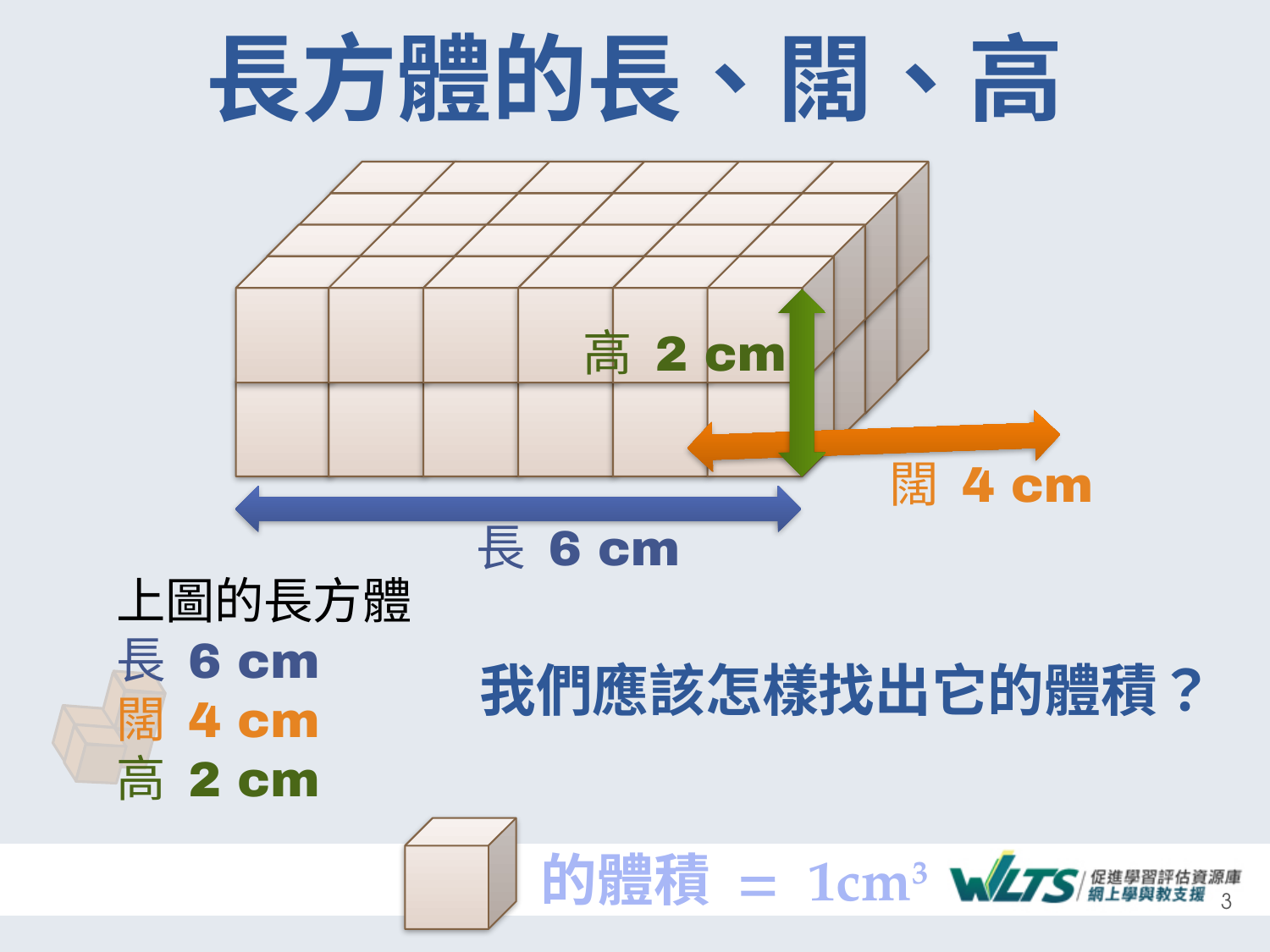

# 長方體的長、闊、高

高 2 cm

闊 4 cm

長 6 cm
上圖的長方體
長 6 cm
闊 4 cm
高 2 cm
我們應該怎樣找出它的體積？
的體積 =  1cm3

3